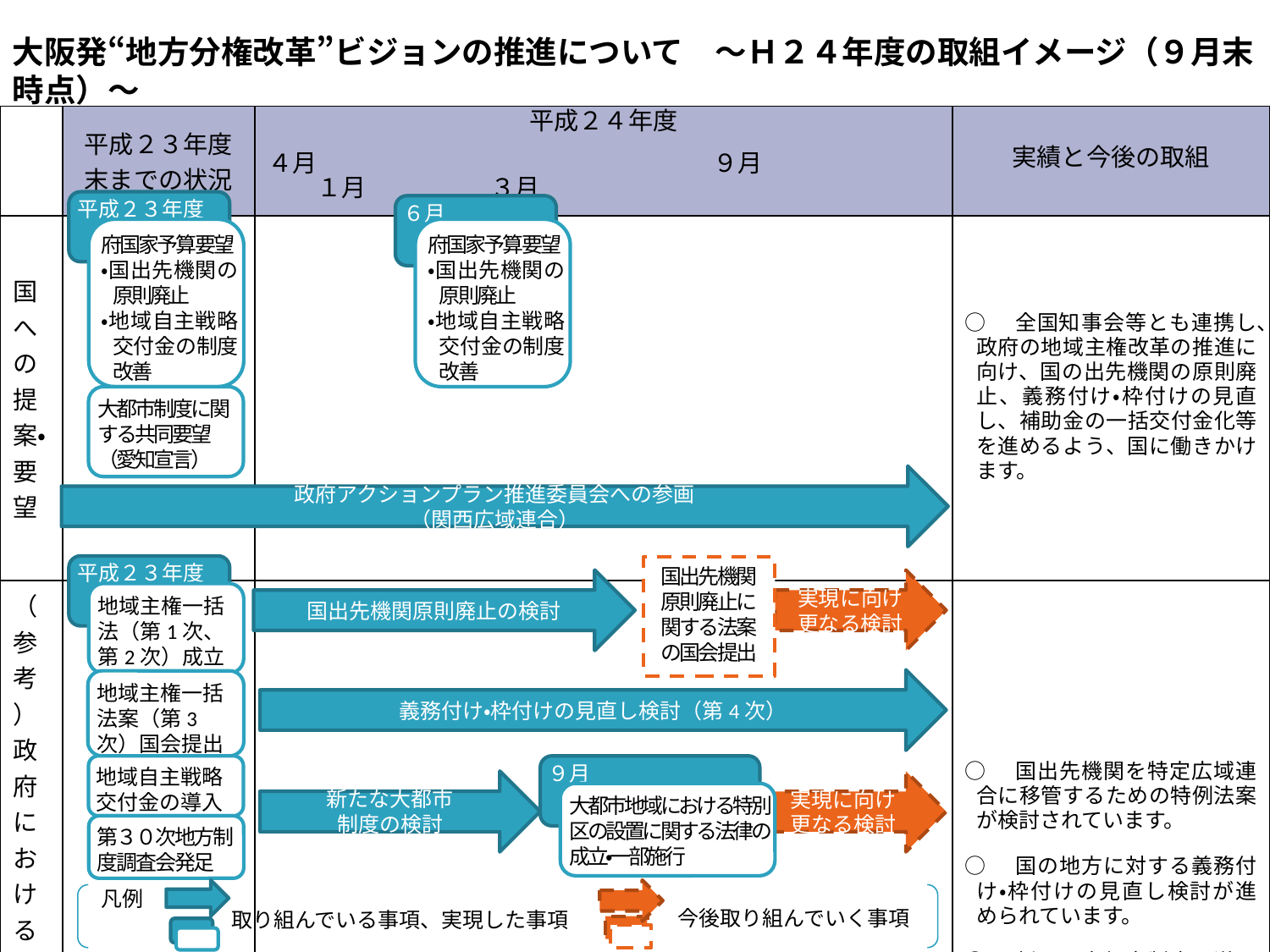

大阪発“地方分権改革”ビジョンの推進について　～Ｈ２４年度の取組イメージ（９月末時点）～
|  | 平成２３年度末までの状況 | 平成２４年度 | 実績と今後の取組 |
| --- | --- | --- | --- |
|  |  | ４月　　　　　　　　　　　　　　　　９月　　　　　　　　　１月　　　　　３月 |  |
| 国への提案・要望 |  |  | ○　全国知事会等とも連携し、政府の地域主権改革の推進に向け、国の出先機関の原則廃止、義務付け・枠付けの見直し、補助金の一括交付金化等を進めるよう、国に働きかけます。 |
| （参考）政府における地域 　　　主権改革の取組状況 |  |  | ○　国出先機関を特定広域連合に移管するための特例法案が検討されています。 ○　国の地方に対する義務付け・枠付けの見直し検討が進められています。 ○　新たな大都市制度の導入を可能とする「大都市地域における特別区の設置に関する法律」が成立しました。 　　また、第３０次地方制度調査会において、大都市制度の検討が進められています。 |
平成２３年度
６月
府国家予算要望
・国出先機関の原則廃止
・地域自主戦略交付金の制度改善
府国家予算要望
・国出先機関の原則廃止
・地域自主戦略交付金の制度改善

大都市制度に関する共同要望
（愛知宣言）
政府アクションプラン推進委員会への参画
（関西広域連合）
平成２３年度
国出先機関
原則廃止に
関する法案
の国会提出
国出先機関原則廃止の検討
実現に向け
更なる検討
地域主権一括法（第1次、第2次）成立
義務付け・枠付けの見直し検討（第4次）
地域主権一括法案（第3次）国会提出
地域自主戦略交付金の導入
９月
新たな大都市
制度の検討
実現に向け
更なる検討
大都市地域における特別区の設置に関する法律の成立・一部施行
第３０次地方制度調査会発足
凡例

今後取り組んでいく事項
取り組んでいる事項、実現した事項